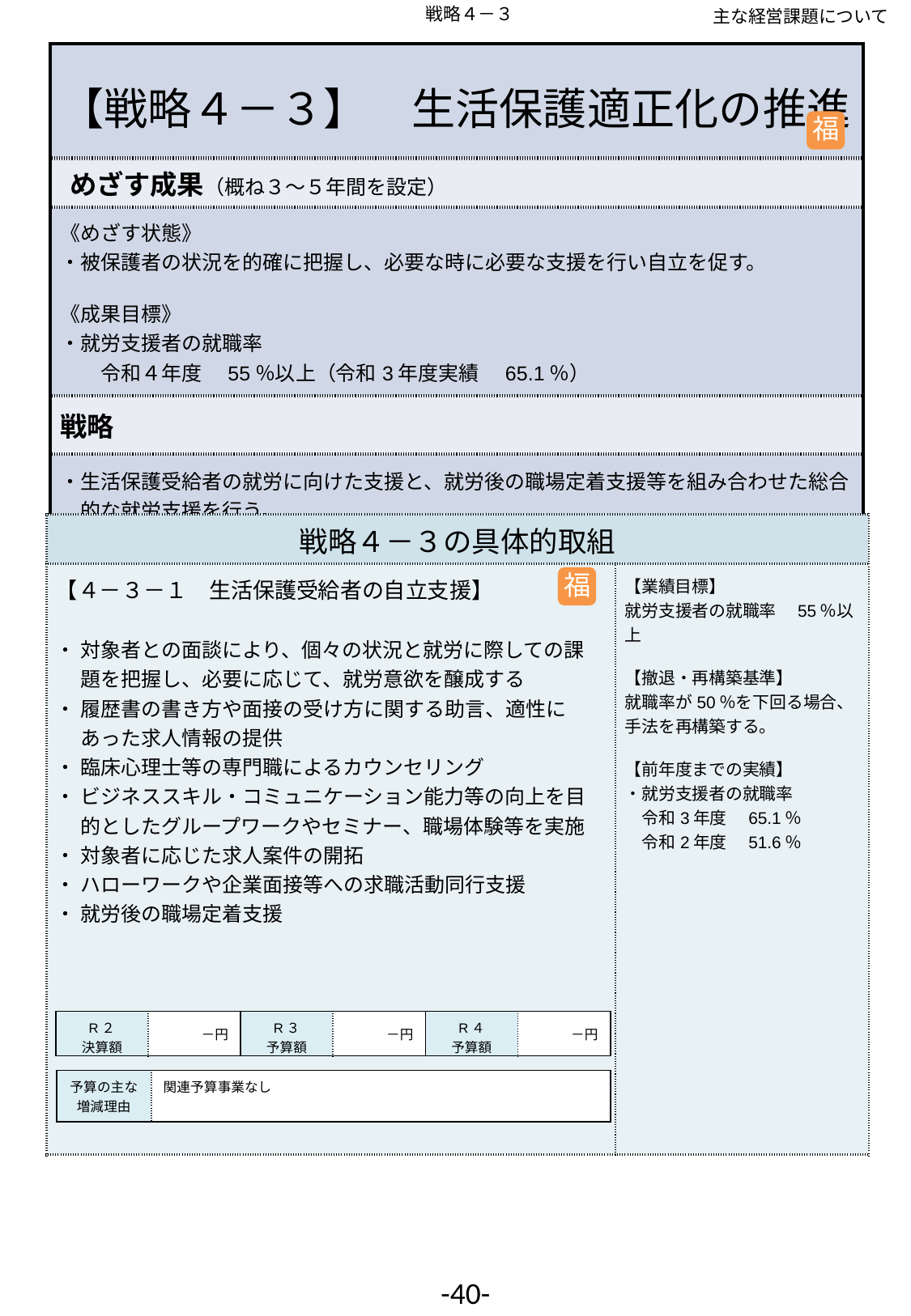

主な経営課題について
戦略４－３
| 【戦略４－３】　生活保護適正化の推進 |
| --- |
| めざす成果（概ね３～５年間を設定） |
| 《めざす状態》 ・被保護者の状況を的確に把握し、必要な時に必要な支援を行い自立を促す。 《成果目標》　 ・就労支援者の就職率 　　令和４年度　55％以上（令和3年度実績　65.1％） |
| 戦略 |
| ・生活保護受給者の就労に向けた支援と、就労後の職場定着支援等を組み合わせた総合 　的な就労支援を行う。 |
福

| 戦略４－３の具体的取組 |  |
| --- | --- |
| 【４－３－１　生活保護受給者の自立支援】 　 ・ 対象者との面談により、個々の状況と就労に際しての課 　 題を把握し、必要に応じて、就労意欲を醸成する ・ 履歴書の書き方や面接の受け方に関する助言、適性に 　 あった求人情報の提供 ・ 臨床心理士等の専門職によるカウンセリング ・ ビジネススキル・コミュニケーション能力等の向上を目 　 的としたグループワークやセミナー、職場体験等を実施 ・ 対象者に応じた求人案件の開拓 ・ ハローワークや企業面接等への求職活動同行支援 ・ 就労後の職場定着支援 | 【業績目標】 就労支援者の就職率　55％以上 【撤退・再構築基準】 就職率が50％を下回る場合、手法を再構築する。 【前年度までの実績】 ・就労支援者の就職率 　令和3年度　65.1％ 　令和2年度　51.6％ |
福

| R２ 決算額 | －円 | R３ 予算額 | －円 | R４ 予算額 | －円 |
| --- | --- | --- | --- | --- | --- |
| 予算の主な増減理由 | 関連予算事業なし |
| --- | --- |
-40-